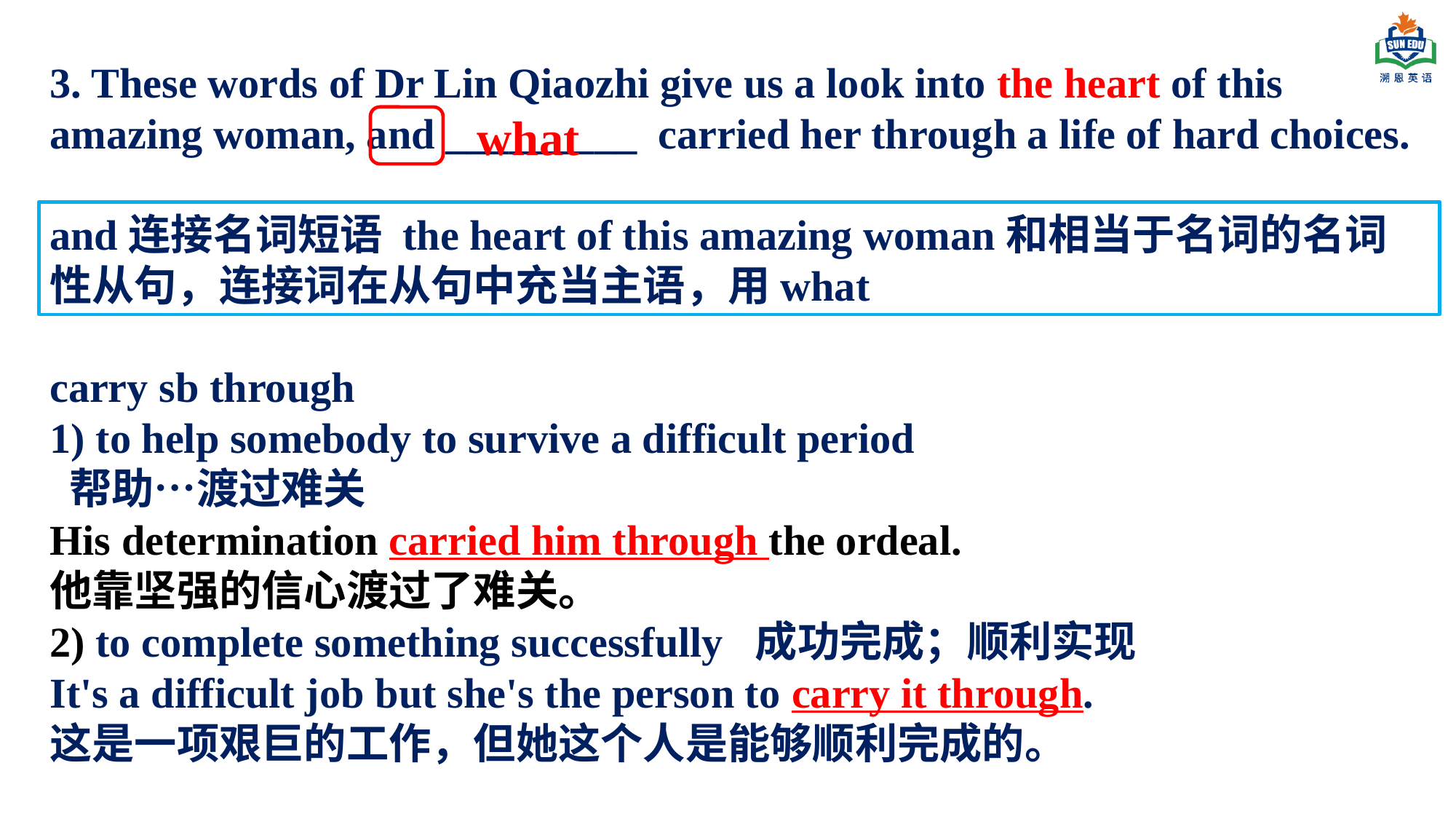

3. These words of Dr Lin Qiaozhi give us a look into the heart of this amazing woman, and _________  carried her through a life of hard choices.
what

and连接名词短语 the heart of this amazing woman和相当于名词的名词性从句，连接词在从句中充当主语，用what
carry sb through
1) to help somebody to survive a difficult period
 帮助…渡过难关
His determination carried him through the ordeal.
他靠坚强的信心渡过了难关。
2) to complete something successfully  成功完成；顺利实现
It's a difficult job but she's the person to carry it through.
这是一项艰巨的工作，但她这个人是能够顺利完成的。